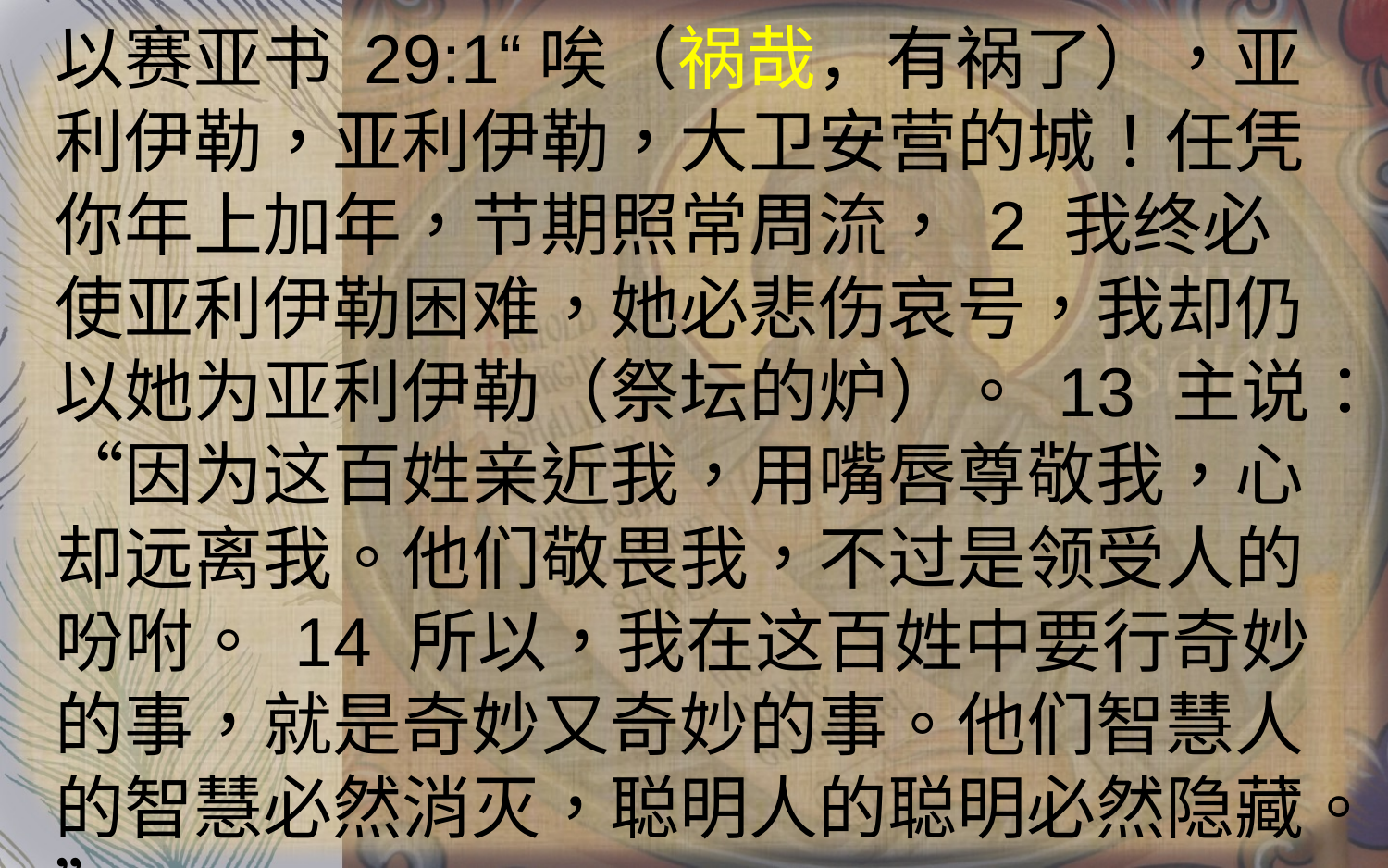

以赛亚书 29:1“唉（祸哉，有祸了），亚利伊勒，亚利伊勒，大卫安营的城！任凭你年上加年，节期照常周流， 2 我终必使亚利伊勒困难，她必悲伤哀号，我却仍以她为亚利伊勒（祭坛的炉）。 13 主说：“因为这百姓亲近我，用嘴唇尊敬我，心却远离我。他们敬畏我，不过是领受人的吩咐。 14 所以，我在这百姓中要行奇妙的事，就是奇妙又奇妙的事。他们智慧人的智慧必然消灭，聪明人的聪明必然隐藏。”